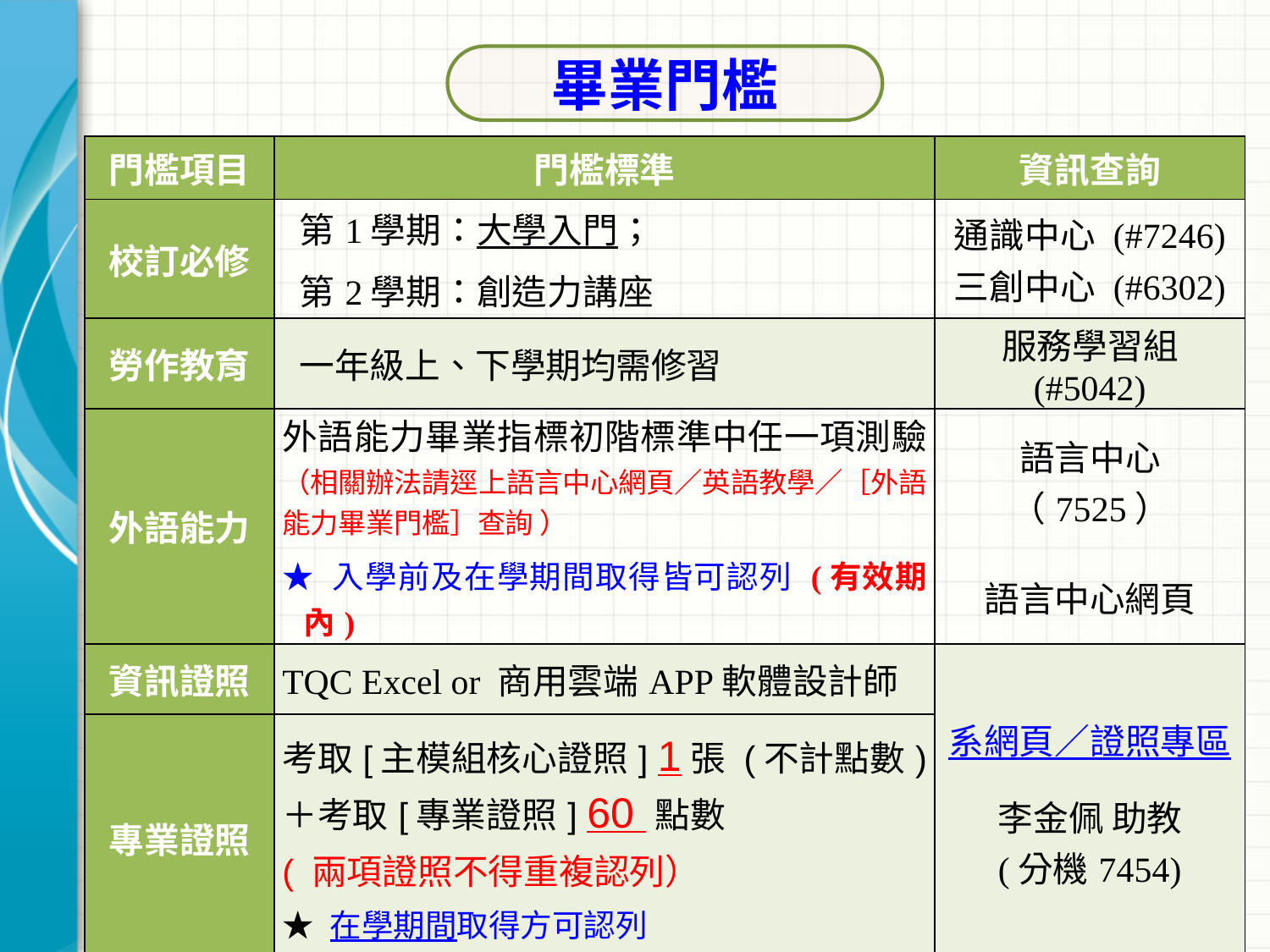

畢業門檻
| 門檻項目 | 門檻標準 | 資訊查詢 |
| --- | --- | --- |
| 校訂必修 | 第1學期：大學入門； 第2學期：創造力講座 | 通識中心 (#7246) 三創中心 (#6302) |
| 勞作教育 | 一年級上、下學期均需修習 | 服務學習組 (#5042) |
| 外語能力 | 外語能力畢業指標初階標準中任一項測驗（相關辦法請逕上語言中心網頁／英語教學／［外語能力畢業門檻］查詢 ） ★ 入學前及在學期間取得皆可認列 (有效期內) | 語言中心（7525） 語言中心網頁 |
| 資訊證照 | TQC Excel or 商用雲端APP軟體設計師 | 系網頁／證照專區 李金佩 助教 (分機7454) |
| 專業證照 | 考取[主模組核心證照] 1張 (不計點數) ＋考取[專業證照] 60 點數 ( 兩項證照不得重複認列） ★ 在學期間取得方可認列 |  |